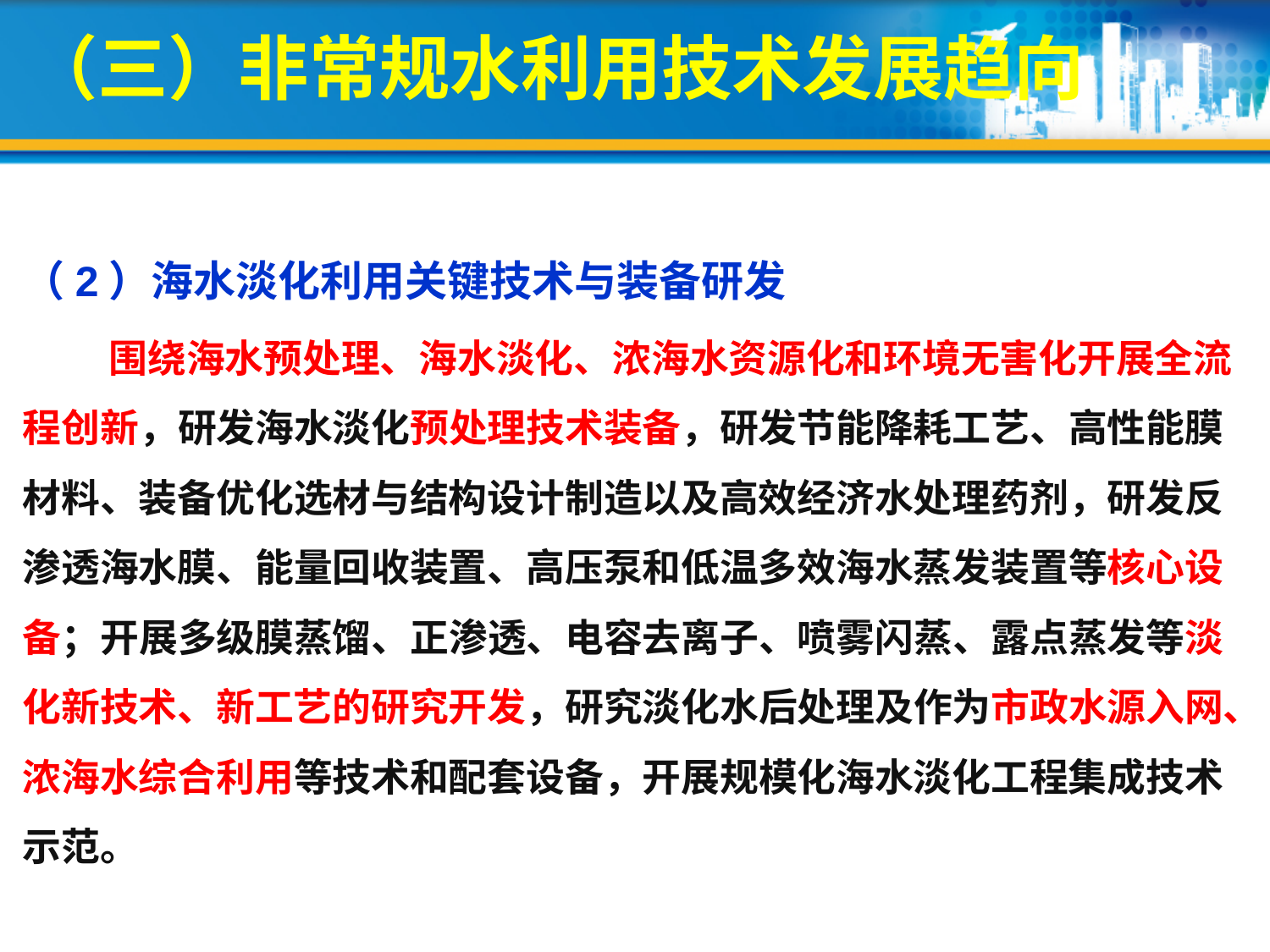

（三）非常规水利用技术发展趋向
（2）海水淡化利用关键技术与装备研发
围绕海水预处理、海水淡化、浓海水资源化和环境无害化开展全流程创新，研发海水淡化预处理技术装备，研发节能降耗工艺、高性能膜材料、装备优化选材与结构设计制造以及高效经济水处理药剂，研发反渗透海水膜、能量回收装置、高压泵和低温多效海水蒸发装置等核心设备；开展多级膜蒸馏、正渗透、电容去离子、喷雾闪蒸、露点蒸发等淡化新技术、新工艺的研究开发，研究淡化水后处理及作为市政水源入网、浓海水综合利用等技术和配套设备，开展规模化海水淡化工程集成技术示范。